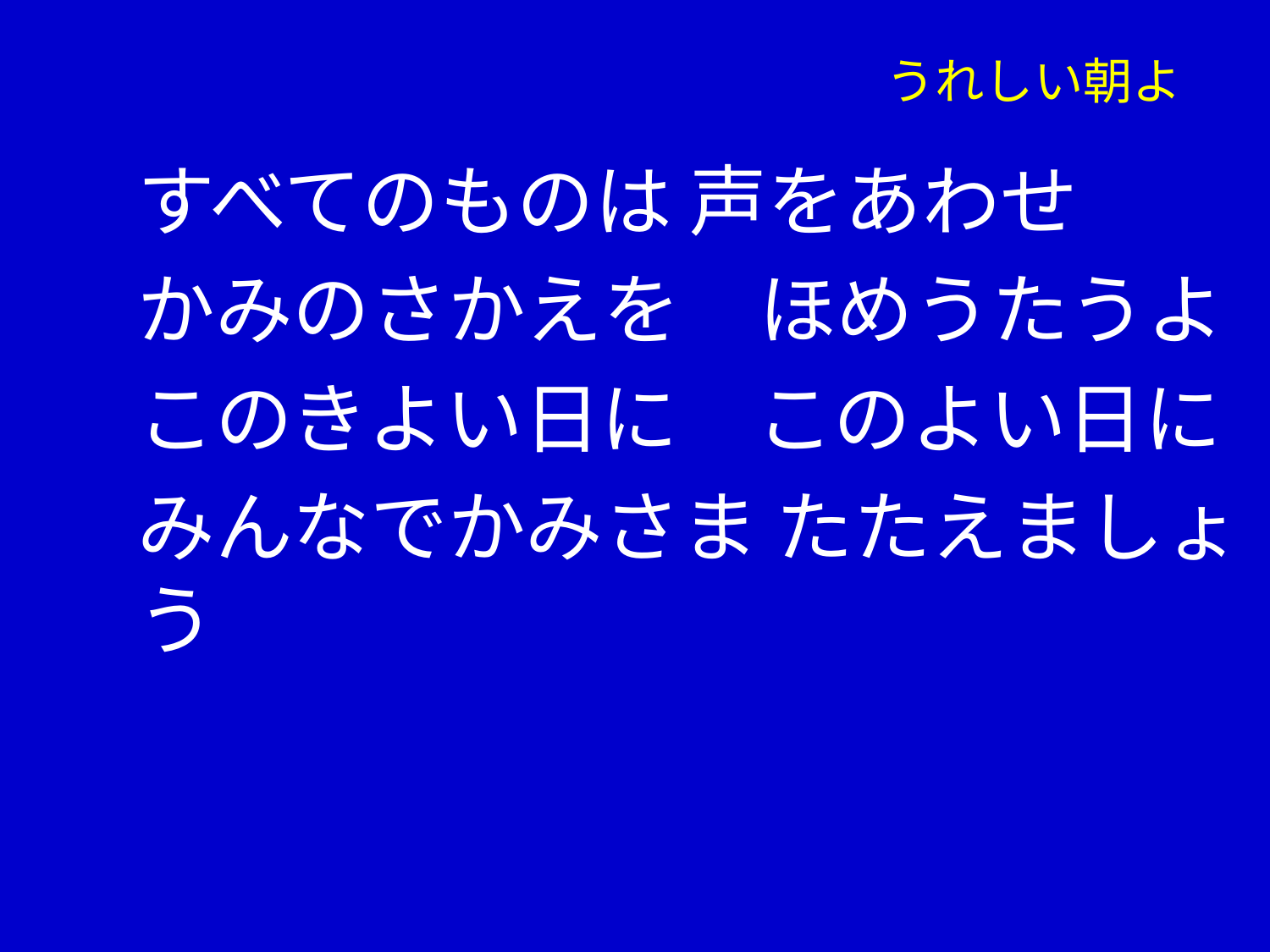

# うれしい朝よ
すべてのものは 声をあわせ
かみのさかえを　ほめうたうよ
このきよい日に　このよい日に
みんなでかみさま たたえましょう